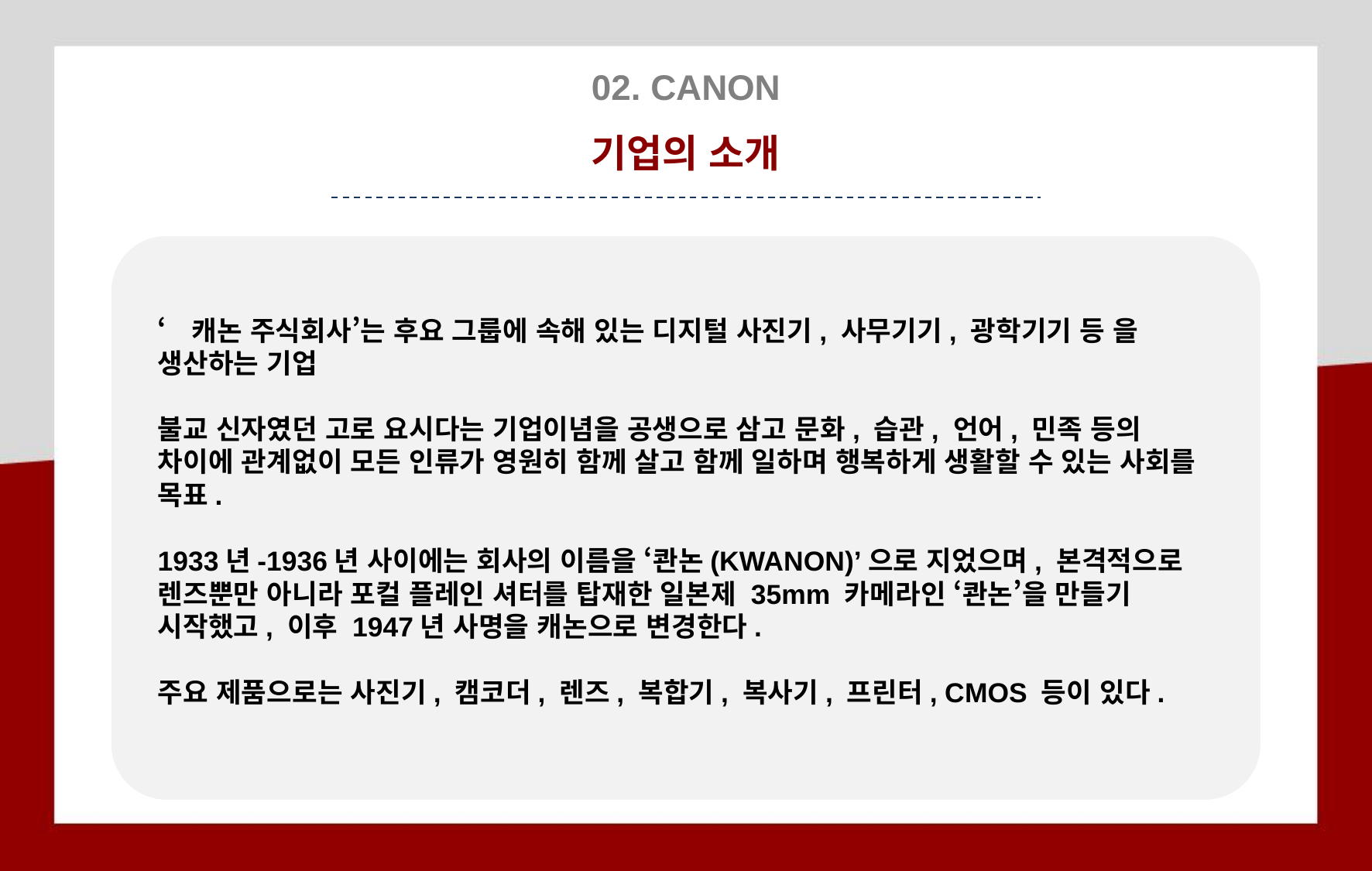

02. CANON
기업의 소개

‘캐논 주식회사’는 후요 그룹에 속해 있는 디지털 사진기, 사무기기, 광학기기 등 을 생산하는 기업

불교 신자였던 고로 요시다는 기업이념을 공생으로 삼고 문화, 습관, 언어, 민족 등의 차이에 관계없이 모든 인류가 영원히 함께 살고 함께 일하며 행복하게 생활할 수 있는 사회를 목표.

1933년-1936년 사이에는 회사의 이름을 ‘콴논(KWANON)’으로 지었으며, 본격적으로 렌즈뿐만 아니라 포컬 플레인 셔터를 탑재한 일본제 35mm 카메라인 ‘콴논’을 만들기 시작했고, 이후 1947년 사명을 캐논으로 변경한다.

주요 제품으로는 사진기, 캠코더, 렌즈, 복합기, 복사기, 프린터, CMOS 등이 있다.